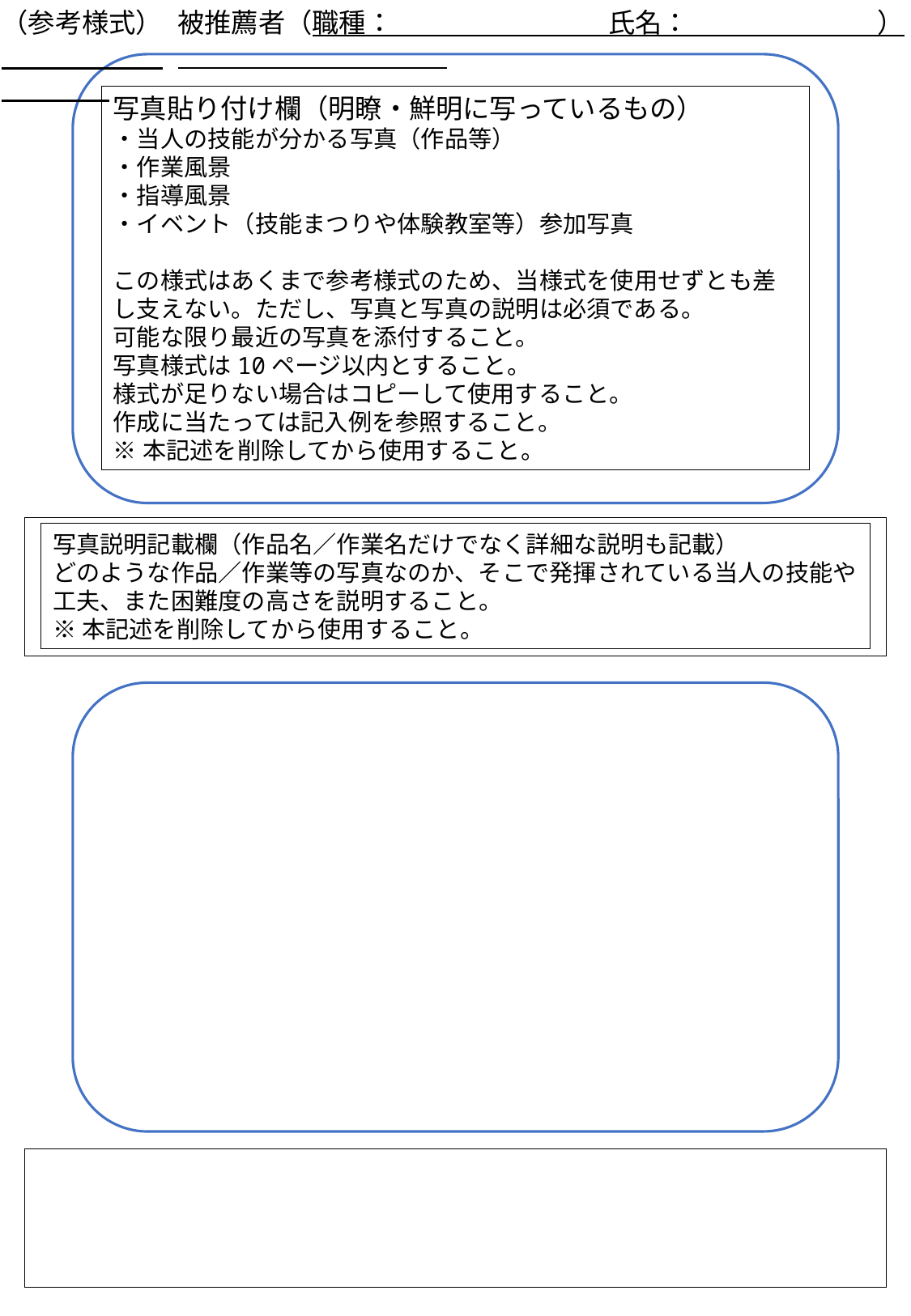

被推薦者（職種：　　　　　　　　氏名：　　　　　　　）
（参考様式）

写真貼り付け欄（明瞭・鮮明に写っているもの）
・当人の技能が分かる写真（作品等）
・作業風景
・指導風景
・イベント（技能まつりや体験教室等）参加写真

この様式はあくまで参考様式のため、当様式を使用せずとも差し支えない。ただし、写真と写真の説明は必須である。
可能な限り最近の写真を添付すること。
写真様式は10ページ以内とすること。
様式が足りない場合はコピーして使用すること。
作成に当たっては記入例を参照すること。
※本記述を削除してから使用すること。

写真説明記載欄（作品名／作業名だけでなく詳細な説明も記載）
どのような作品／作業等の写真なのか、そこで発揮されている当人の技能や
工夫、また困難度の高さを説明すること。
※本記述を削除してから使用すること。